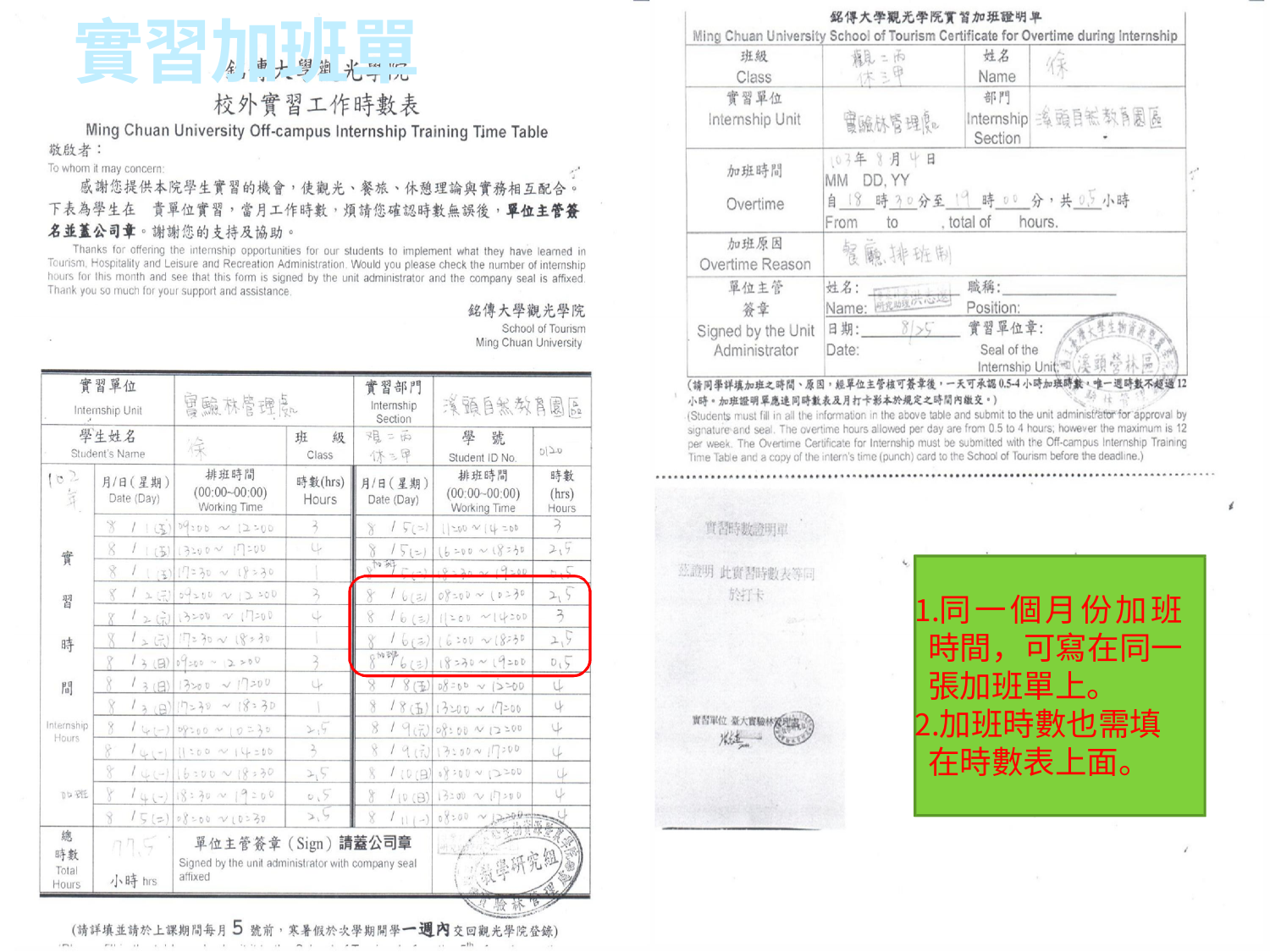

# 實習加班單

同⼀個⽉份加班 時間，可寫在同⼀ 張加班單上。
加班時數也需填 在時數表上面。